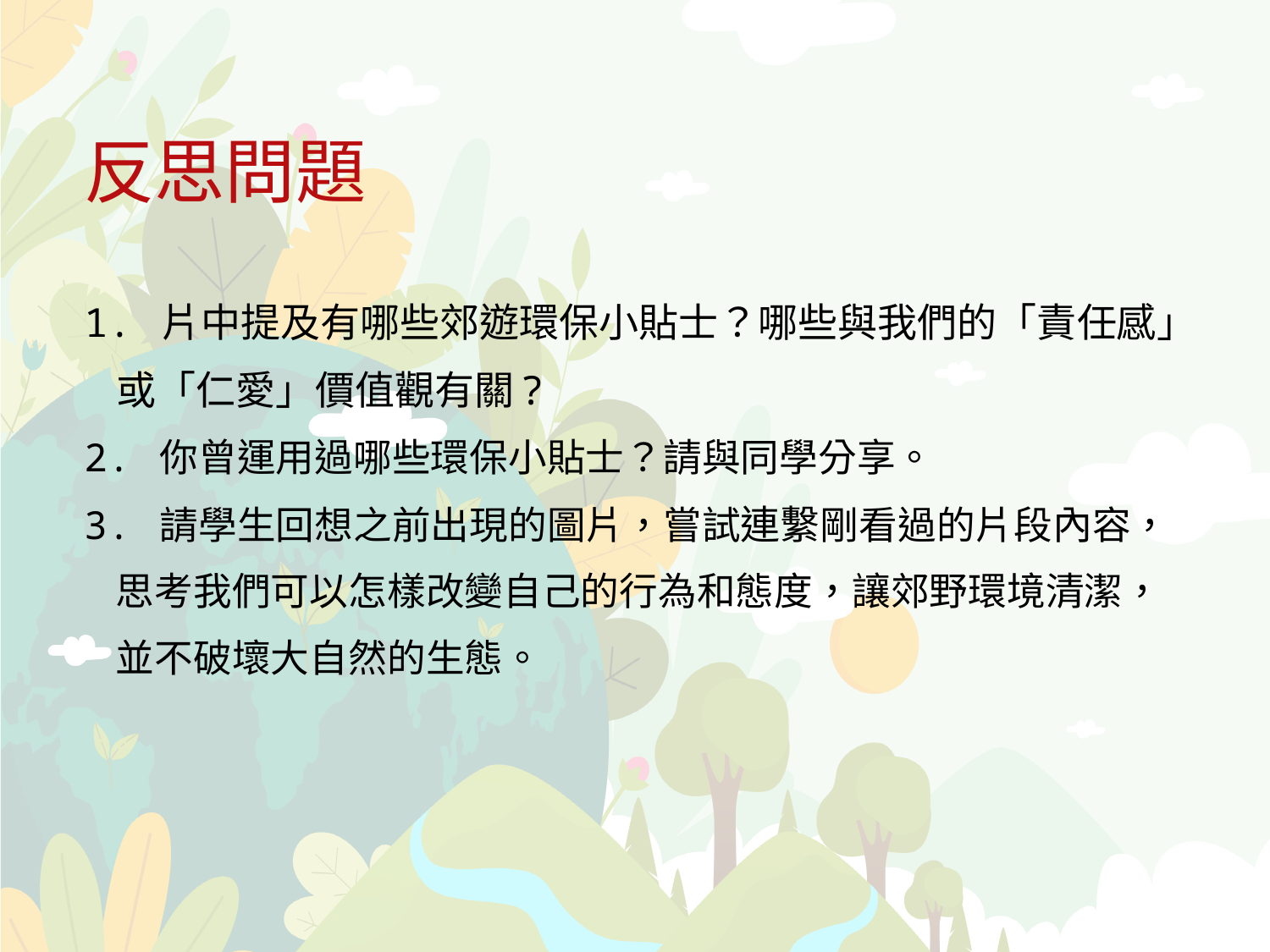

# 反思問題
1. 片中提及有哪些郊遊環保小貼士？哪些與我們的「責任感」
   或「仁愛」價值觀有關?
2. 你曾運用過哪些環保小貼士？請與同學分享。
3. 請學生回想之前出現的圖片，嘗試連繫剛看過的片段內容，
   思考我們可以怎樣改變自己的行為和態度，讓郊野環境清潔，
   並不破壞大自然的生態。